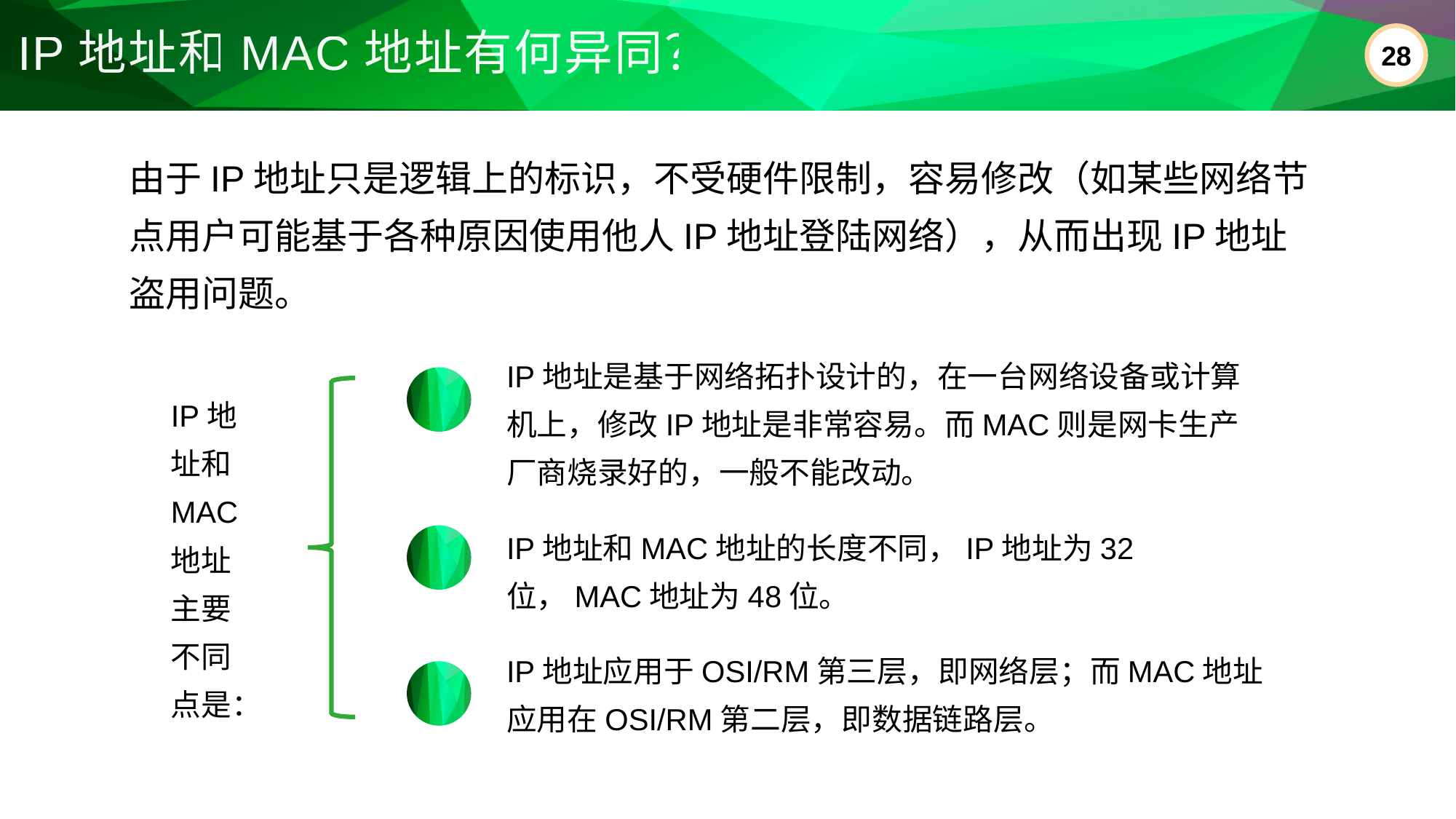

IP地址和MAC地址有何异同？
由于IP地址只是逻辑上的标识，不受硬件限制，容易修改（如某些网络节点用户可能基于各种原因使用他人IP地址登陆网络），从而出现IP地址盗用问题。
IP地址是基于网络拓扑设计的，在一台网络设备或计算机上，修改IP地址是非常容易。而MAC则是网卡生产厂商烧录好的，一般不能改动。
IP地址和MAC地址的长度不同，IP地址为32位，MAC地址为48位。
IP地址应用于OSI/RM第三层，即网络层；而MAC地址应用在OSI/RM第二层，即数据链路层。

IP地址和MAC地址主要不同点是：